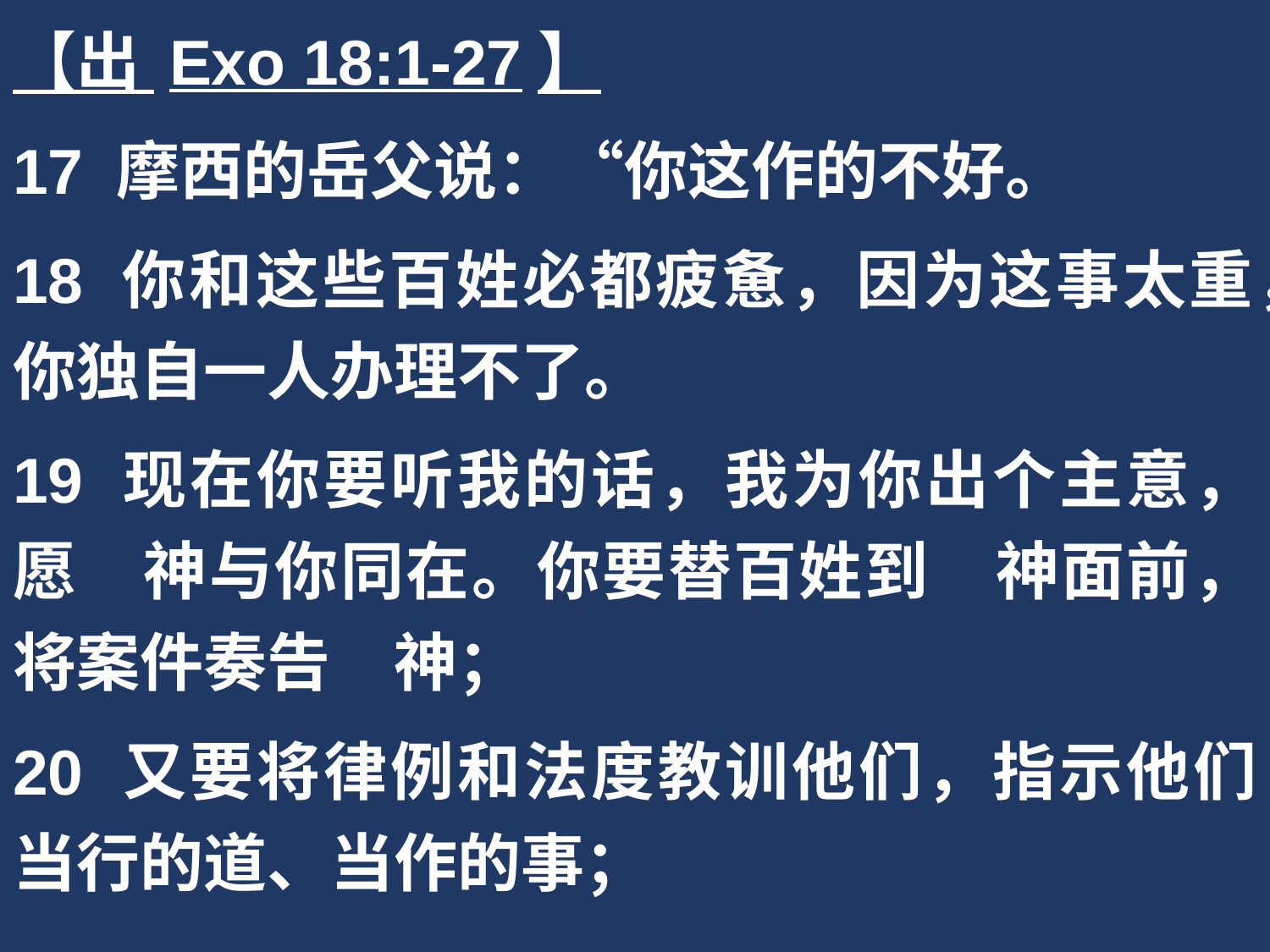

【出 Exo 18:1-27】
17 摩西的岳父说：“你这作的不好。
18 你和这些百姓必都疲惫，因为这事太重，你独自一人办理不了。
19 现在你要听我的话，我为你出个主意，愿　神与你同在。你要替百姓到　神面前，将案件奏告　神；
20 又要将律例和法度教训他们，指示他们当行的道、当作的事；